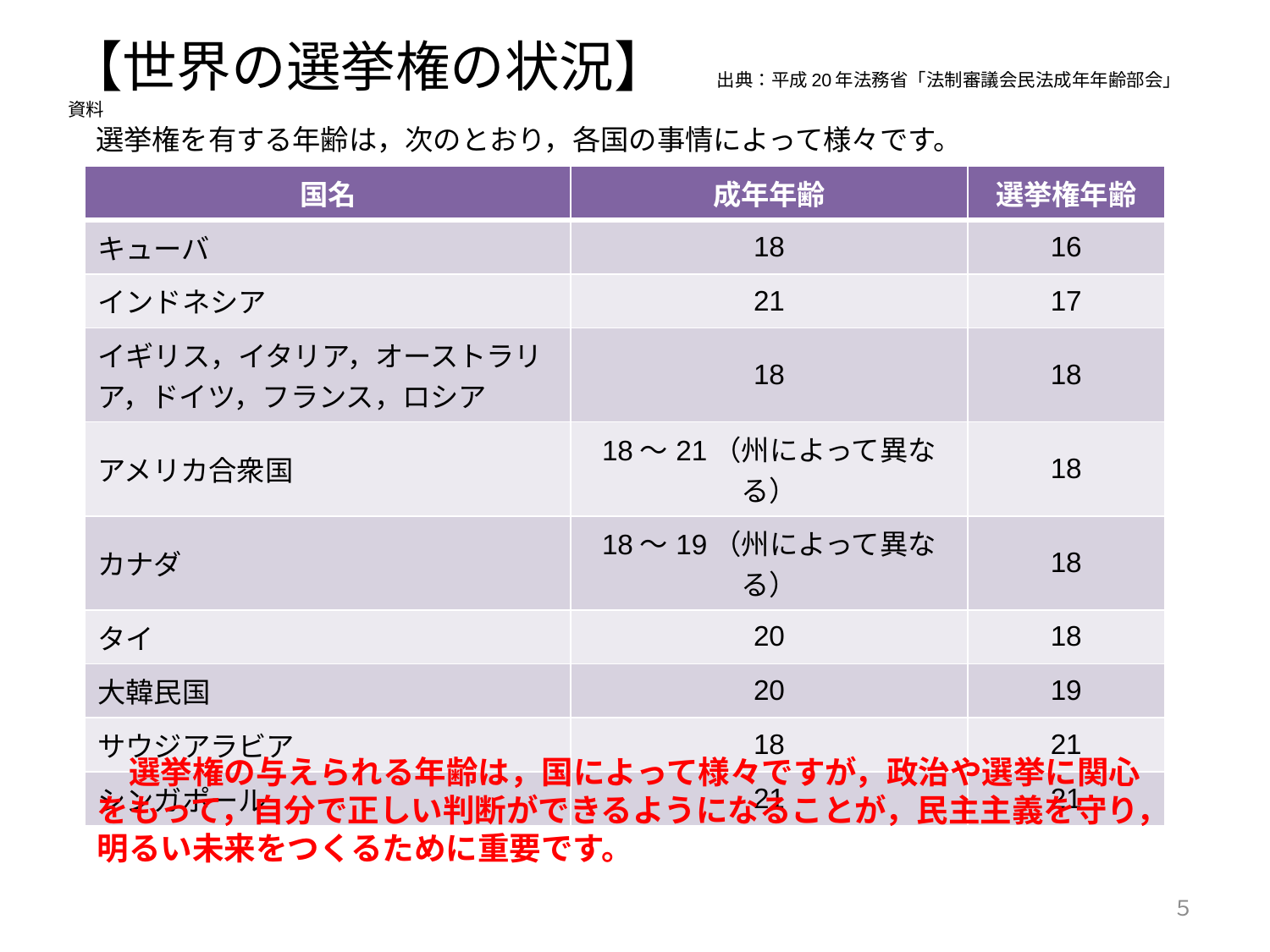

# 【世界の選挙権の状況】　出典：平成20年法務省「法制審議会民法成年年齢部会」資料
　選挙権を有する年齢は，次のとおり，各国の事情によって様々です。
| 国名 | 成年年齢 | 選挙権年齢 |
| --- | --- | --- |
| キューバ | 18 | 16 |
| インドネシア | 21 | 17 |
| イギリス，イタリア，オーストラリア，ドイツ，フランス，ロシア | 18 | 18 |
| アメリカ合衆国 | 18～21（州によって異なる） | 18 |
| カナダ | 18～19（州によって異なる） | 18 |
| タイ | 20 | 18 |
| 大韓民国 | 20 | 19 |
| サウジアラビア | 18 | 21 |
| シンガポール | 21 | 21 |
　選挙権の与えられる年齢は，国によって様々ですが，政治や選挙に関心をもって，自分で正しい判断ができるようになることが，民主主義を守り，明るい未来をつくるために重要です。
５